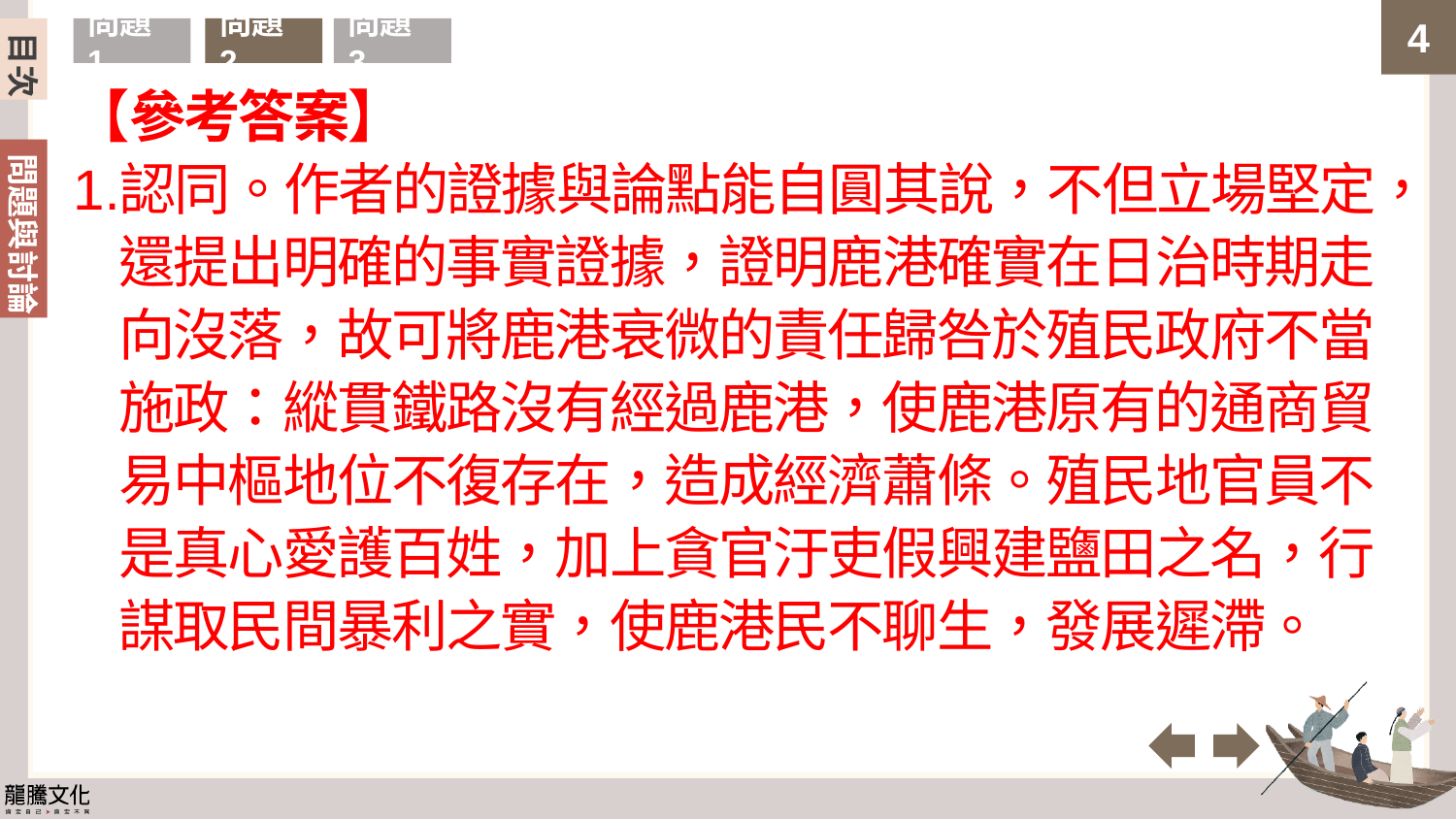

目次
問題1
問題2
問題3
【參考答案】
認同。作者的證據與論點能自圓其說，不但立場堅定，還提出明確的事實證據，證明鹿港確實在日治時期走向沒落，故可將鹿港衰微的責任歸咎於殖民政府不當施政：縱貫鐵路沒有經過鹿港，使鹿港原有的通商貿易中樞地位不復存在，造成經濟蕭條。殖民地官員不是真心愛護百姓，加上貪官汙吏假興建鹽田之名，行謀取民間暴利之實，使鹿港民不聊生，發展遲滯。